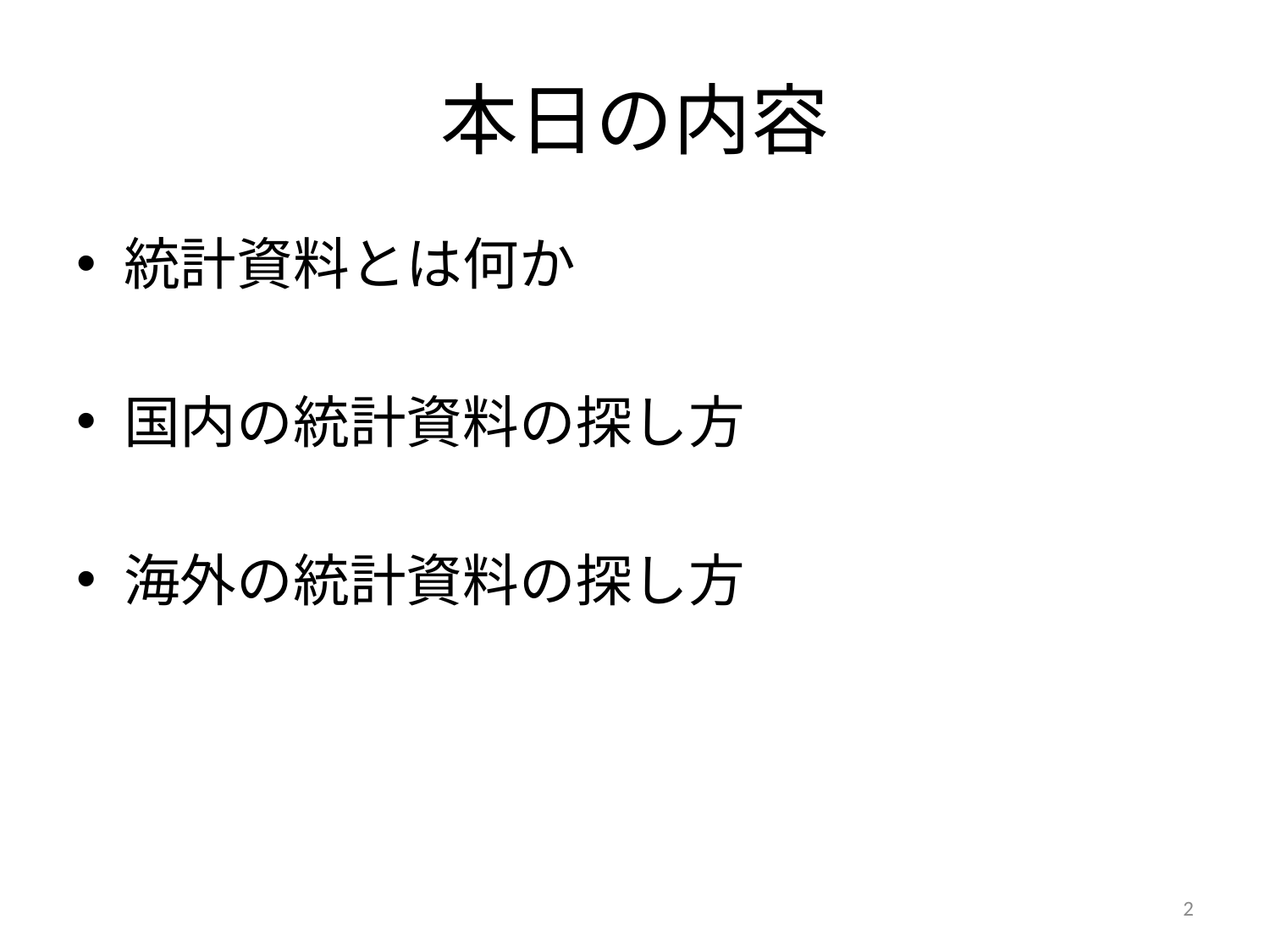

# 本日の内容
統計資料とは何か

国内の統計資料の探し方

海外の統計資料の探し方
2